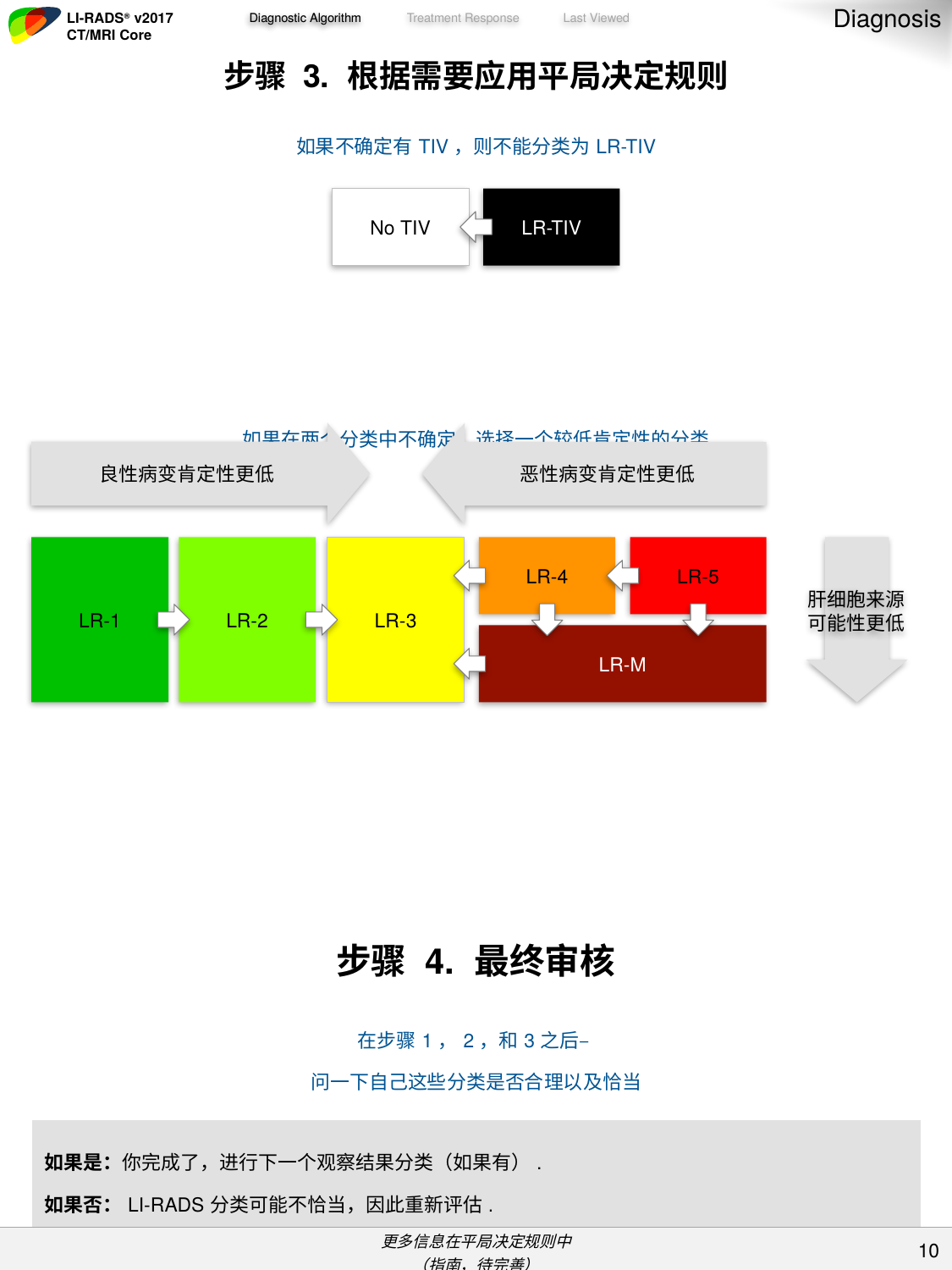

Diagnosis
Diagnostic Algorithm
| 步骤 3. 根据需要应用平局决定规则 |
| --- |
| 如果不确定有TIV，则不能分类为LR-TIV 如果在两个分类中不确定，选择一个较低肯定性的分类 |
| 步骤 4. 最终审核 |
| 在步骤1，2，和3之后– 问一下自己这些分类是否合理以及恰当 |
| 如果是：你完成了，进行下一个观察结果分类（如果有）. 如果否：LI-RADS分类可能不恰当，因此重新评估. |
No TIV
LR-TIV

恶性病变肯定性更低
良性病变肯定性更低
LR-1
LR-2
LR-3
LR-4
LR-5

肝细胞来源
可能性更低

LR-M

| 更多信息在平局决定规则中 （指南，待完善） |
| --- |
10